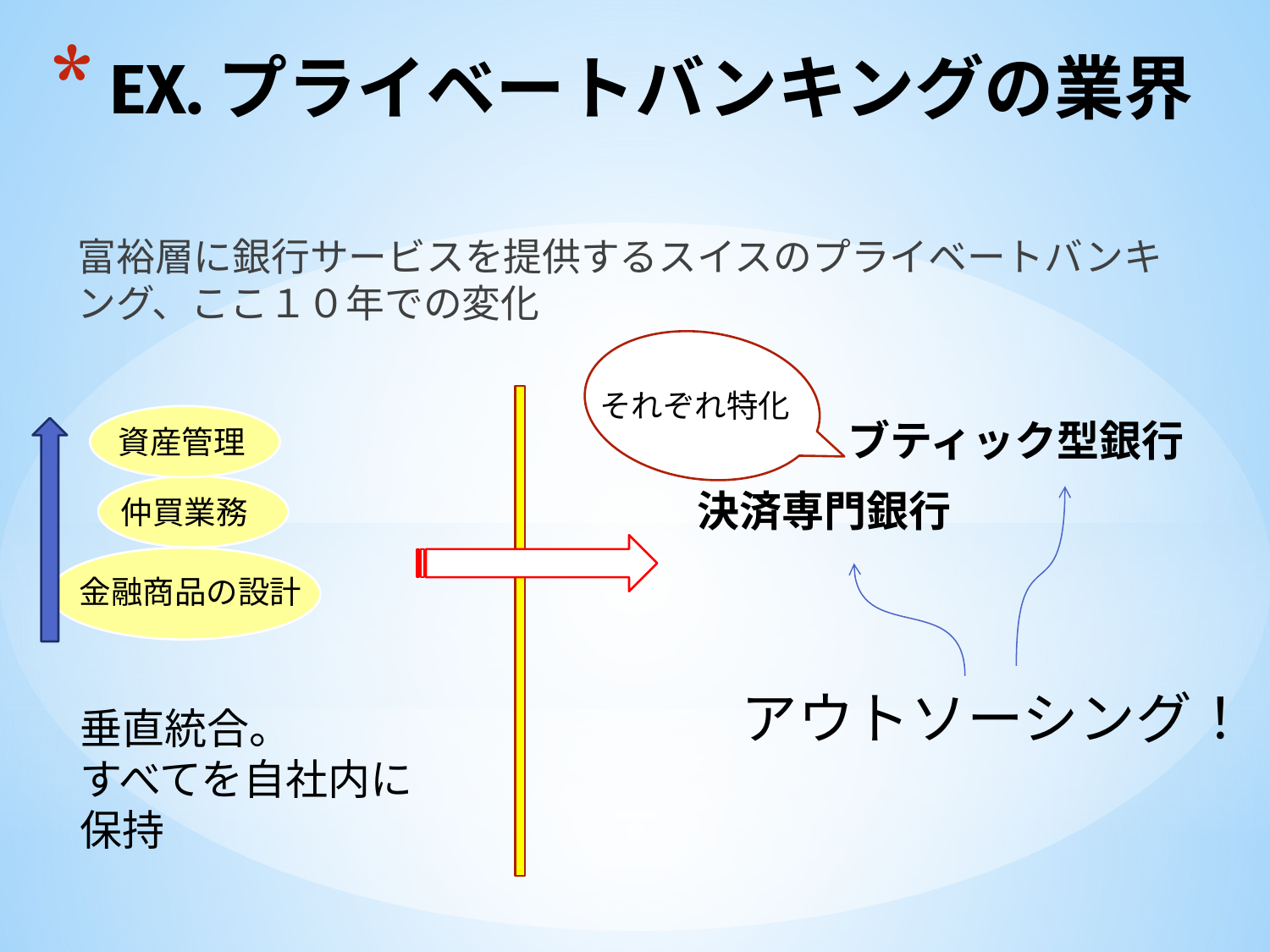

# EX.プライベートバンキングの業界
富裕層に銀行サービスを提供するスイスのプライベートバンキング、ここ１０年での変化

それぞれ特化

ブティック型銀行
資産管理

決済専門銀行
仲買業務

金融商品の設計
アウトソーシング！
垂直統合。
すべてを自社内に保持